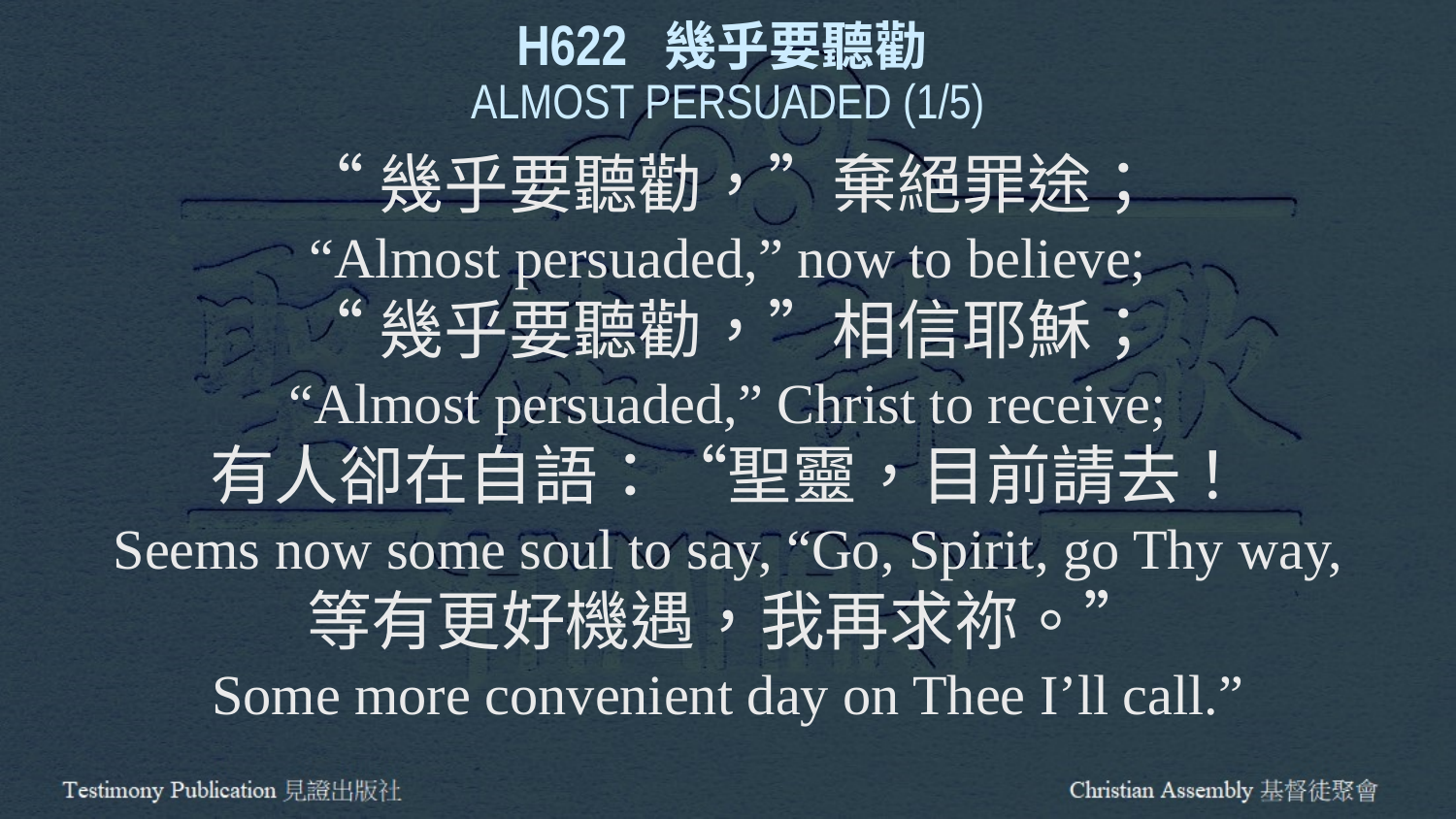

H622  幾乎要聽勸
ALMOST PERSUADED (1/5)
“幾乎要聽勸，”棄絕罪途；
“Almost persuaded,” now to believe;
“幾乎要聽勸，”相信耶穌；
“Almost persuaded,” Christ to receive;
有人卻在自語：“聖靈，目前請去！
Seems now some soul to say, “Go, Spirit, go Thy way,
等有更好機遇，我再求祢。”
Some more convenient day on Thee I’ll call.”